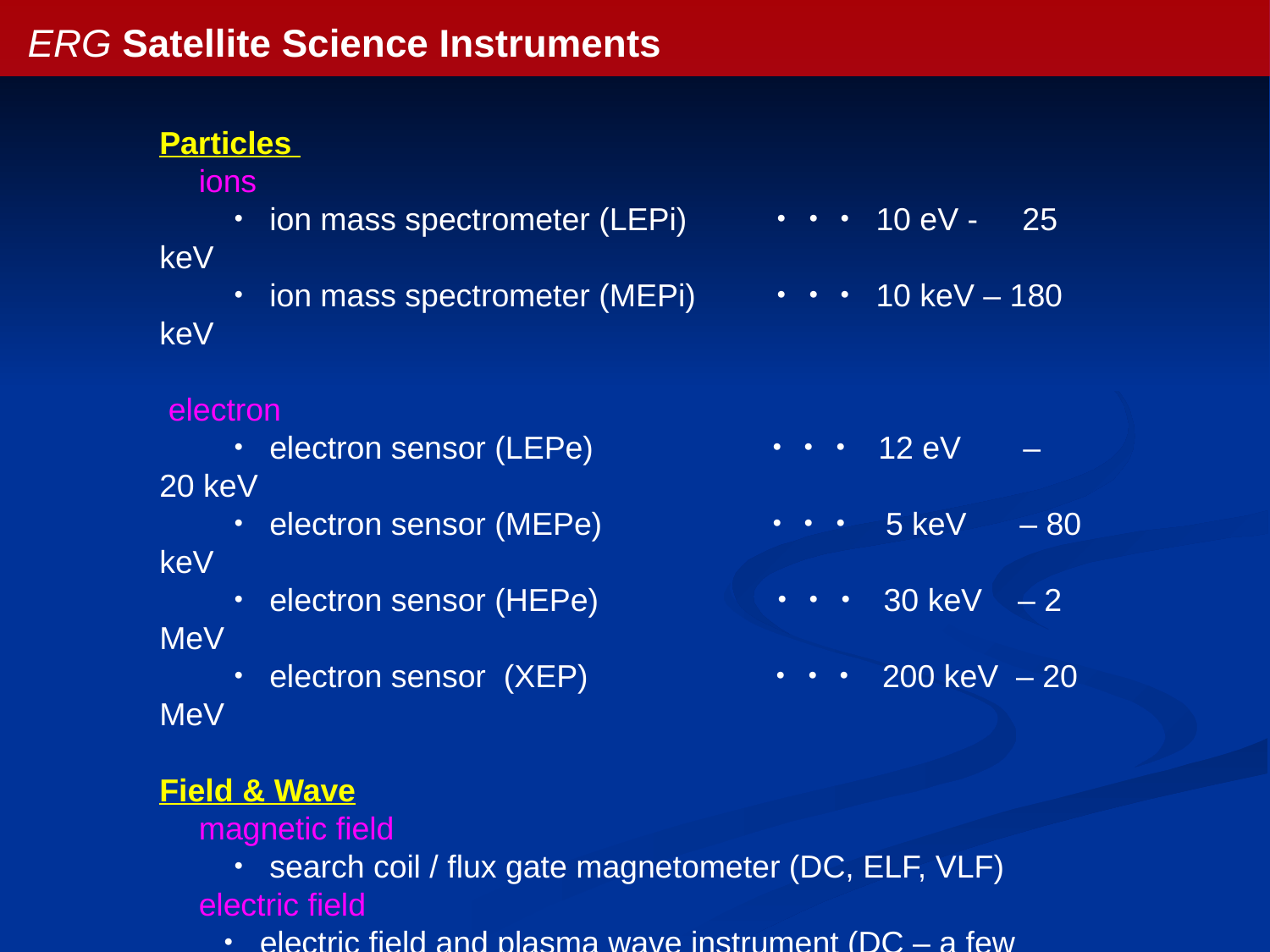

# ERG Satellite Science Instruments
Particles
　ions
　　・ ion mass spectrometer (LEPi)        ・・・ 10 eV -     25 keV
　　・ ion mass spectrometer (MEPi)       ・・・ 10 keV – 180 keV

 electron
　　・ electron sensor (LEPe)                  ・・・  12 eV       –  20 keV
　　・ electron sensor (MEPe)                 ・・・   5 keV      – 80 keV
　　・ electron sensor (HEPe)                  ・・・  30 keV    – 2 MeV
　　・ electron sensor  (XEP)                   ・・・  200 keV  – 20 MeV

Field & Wave
　magnetic field
　　・ search coil / flux gate magnetometer (DC, ELF, VLF)
　electric field
  　・ electric field and plasma wave instrument (DC – a few MHz)